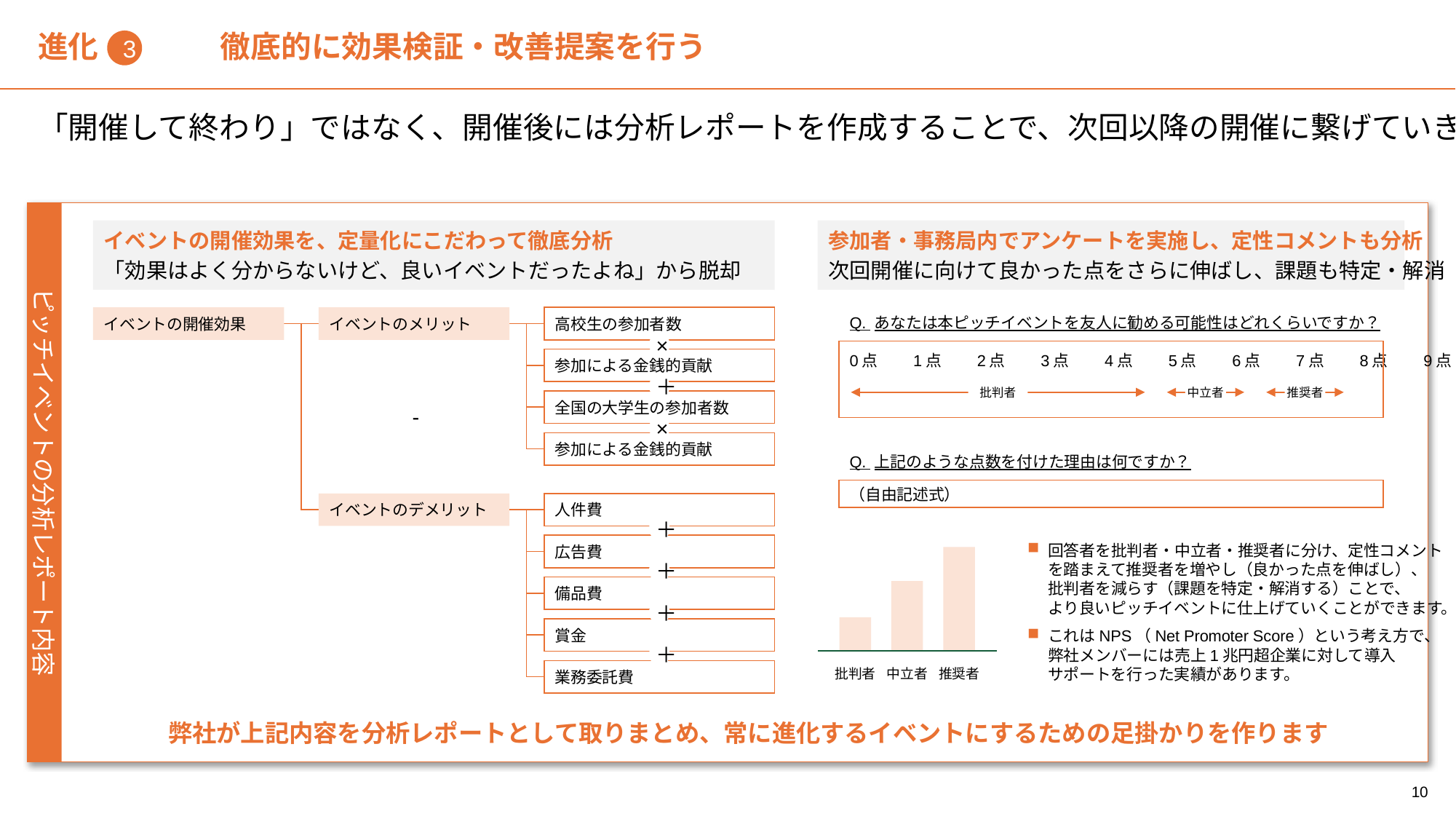

進化　　　　徹底的に効果検証・改善提案を行う
3
「開催して終わり」ではなく、開催後には分析レポートを作成することで、次回以降の開催に繋げていきます。
ピッチイベントの分析レポート内容

イベントの開催効果を、定量化にこだわって徹底分析
「効果はよく分からないけど、良いイベントだったよね」から脱却
参加者・事務局内でアンケートを実施し、定性コメントも分析
次回開催に向けて良かった点をさらに伸ばし、課題も特定・解消
Q. あなたは本ピッチイベントを友人に勧める可能性はどれくらいですか？
イベントの開催効果
イベントのメリット
高校生の参加者数
×

0点　　1点　　2点　　3点　　4点　　5点　　6点　　7点　　8点　　9点　　10点
参加による金銭的貢献
＋
批判者
中立者
推奨者
全国の大学生の参加者数
-
×
参加による金銭的貢献
Q. 上記のような点数を付けた理由は何ですか？
（自由記述式）
イベントのデメリット
人件費
＋
回答者を批判者・中立者・推奨者に分け、定性コメント
を踏まえて推奨者を増やし（良かった点を伸ばし）、
批判者を減らす（課題を特定・解消する）ことで、
より良いピッチイベントに仕上げていくことができます。
これはNPS（Net Promoter Score）という考え方で、
弊社メンバーには売上1兆円超企業に対して導入
サポートを行った実績があります。
広告費

推奨者

中立者

批判者
＋
備品費
＋
賞金
＋
業務委託費
弊社が上記内容を分析レポートとして取りまとめ、常に進化するイベントにするための足掛かりを作ります
10